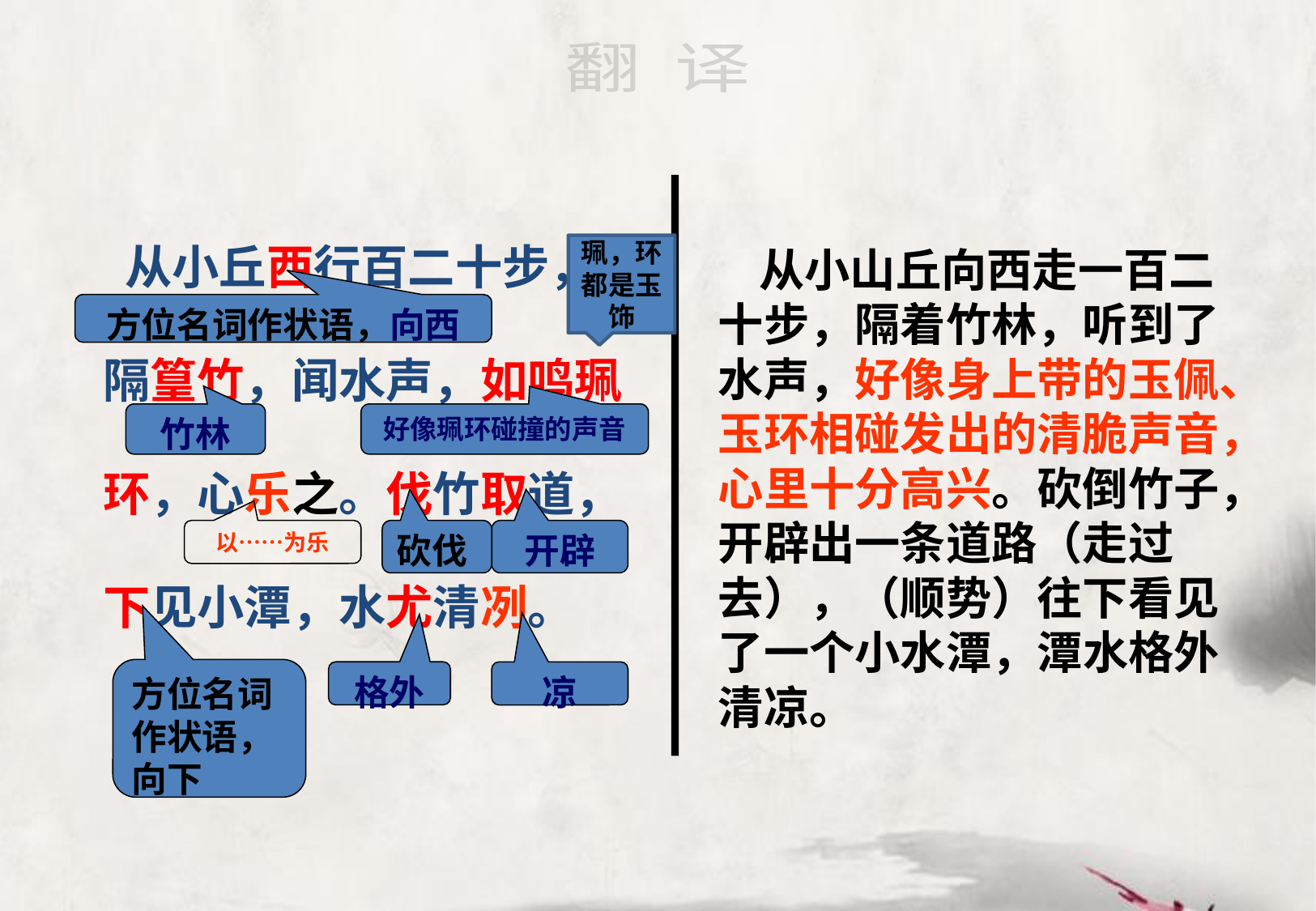

翻  译

 从小丘西行百二十步，隔篁竹，闻水声，如鸣珮环，心乐之。伐竹取道， 下见小潭，水尤清冽。
珮，环 都是玉饰
    从小山丘向西走一百二十步，隔着竹林，听到了水声，好像身上带的玉佩、玉环相碰发出的清脆声音，心里十分高兴。砍倒竹子，开辟出一条道路（走过去），（顺势）往下看见了一个小水潭，潭水格外清凉。
方位名词作状语，向西
竹林
好像珮环碰撞的声音
以……为乐
砍伐
开辟
方位名词作状语，向下
格外
凉